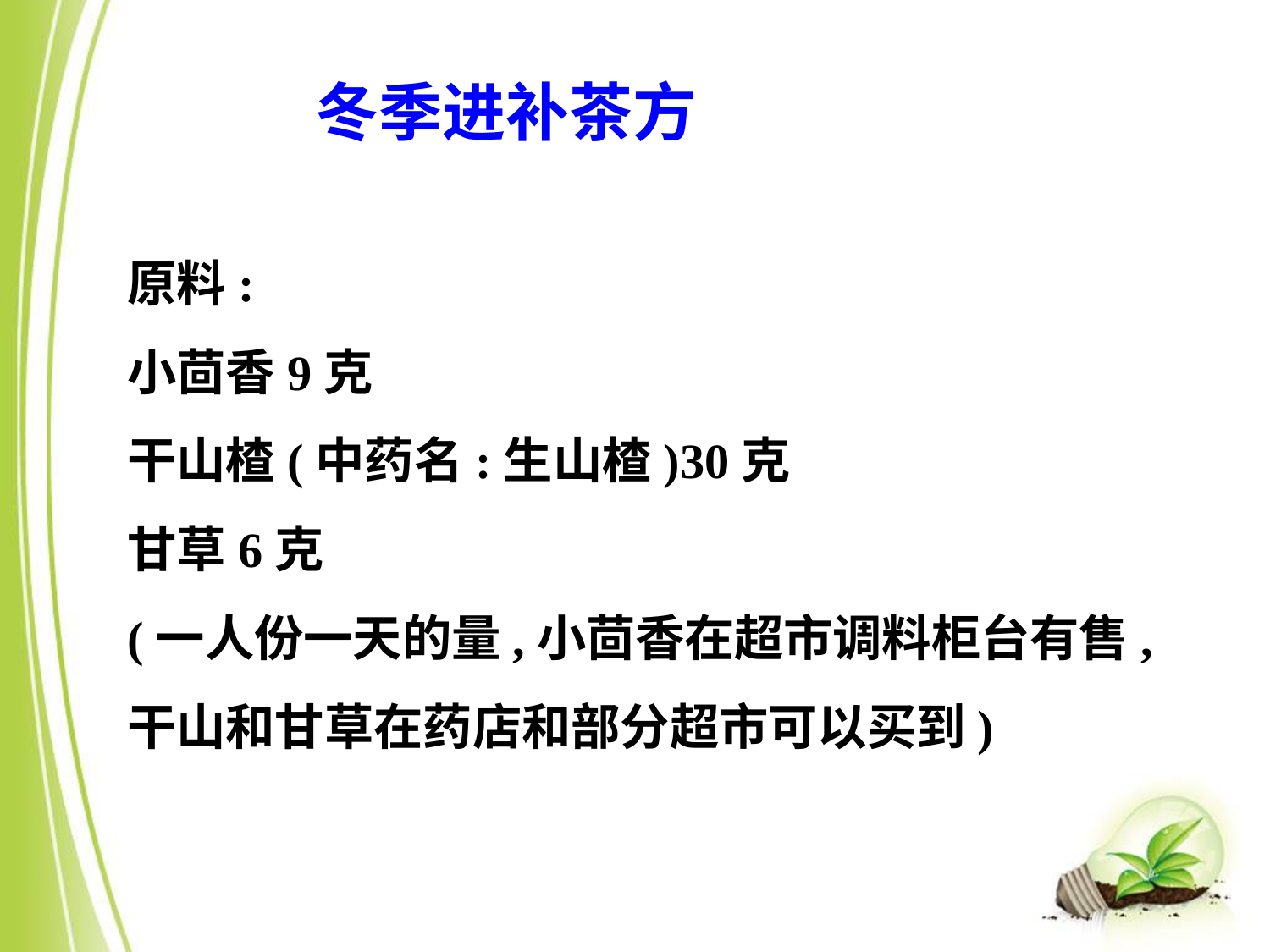

冬季进补茶方
原料:
小茴香9克
干山楂(中药名:生山楂)30克
甘草6克
(一人份一天的量,小茴香在超市调料柜台有售,干山和甘草在药店和部分超市可以买到)